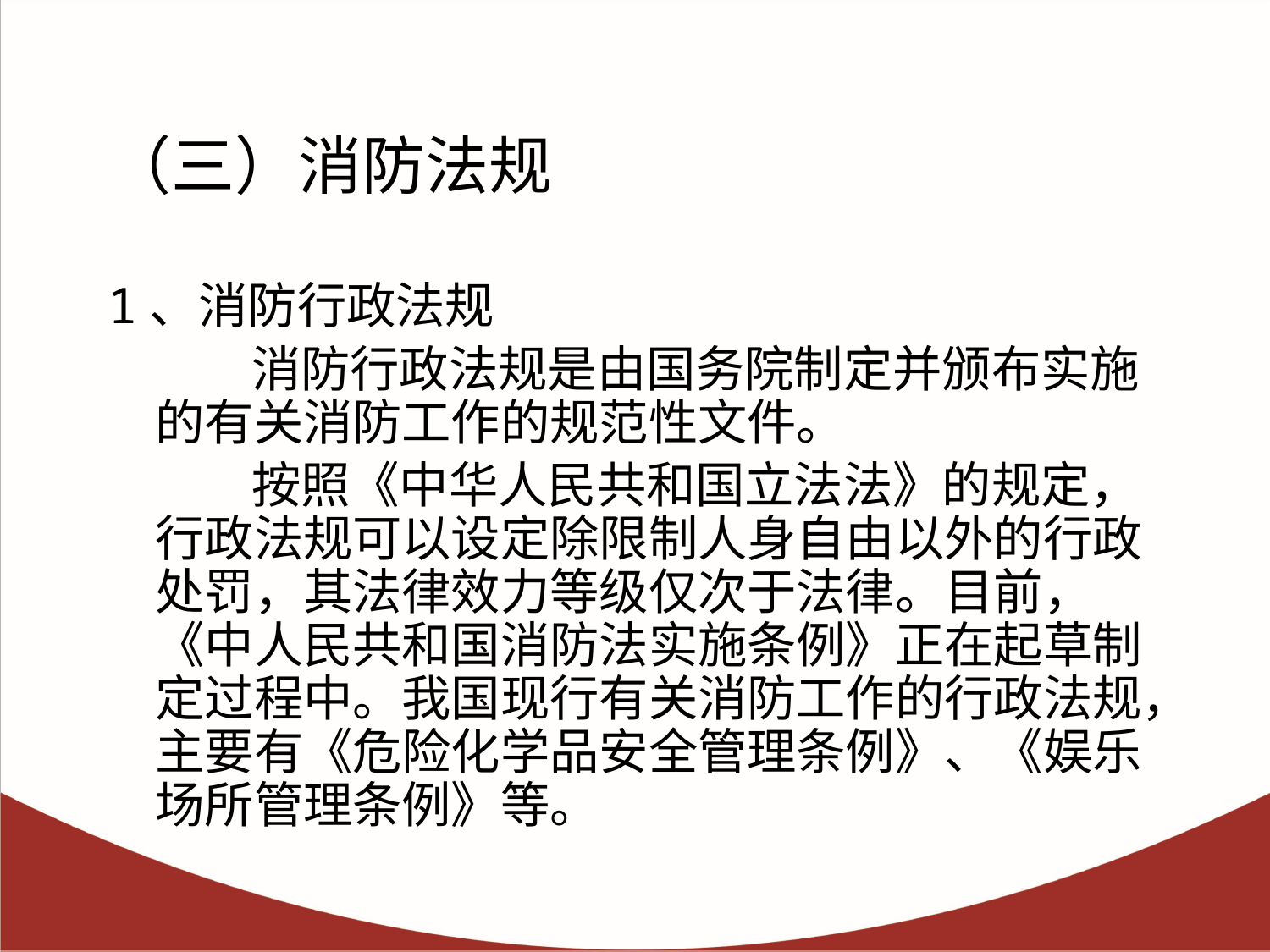

# （三）消防法规
1、消防行政法规
            消防行政法规是由国务院制定并颁布实施的有关消防工作的规范性文件。
            按照《中华人民共和国立法法》的规定，行政法规可以设定除限制人身自由以外的行政处罚，其法律效力等级仅次于法律。目前，《中人民共和国消防法实施条例》正在起草制定过程中。我国现行有关消防工作的行政法规，主要有《危险化学品安全管理条例》、《娱乐场所管理条例》等。